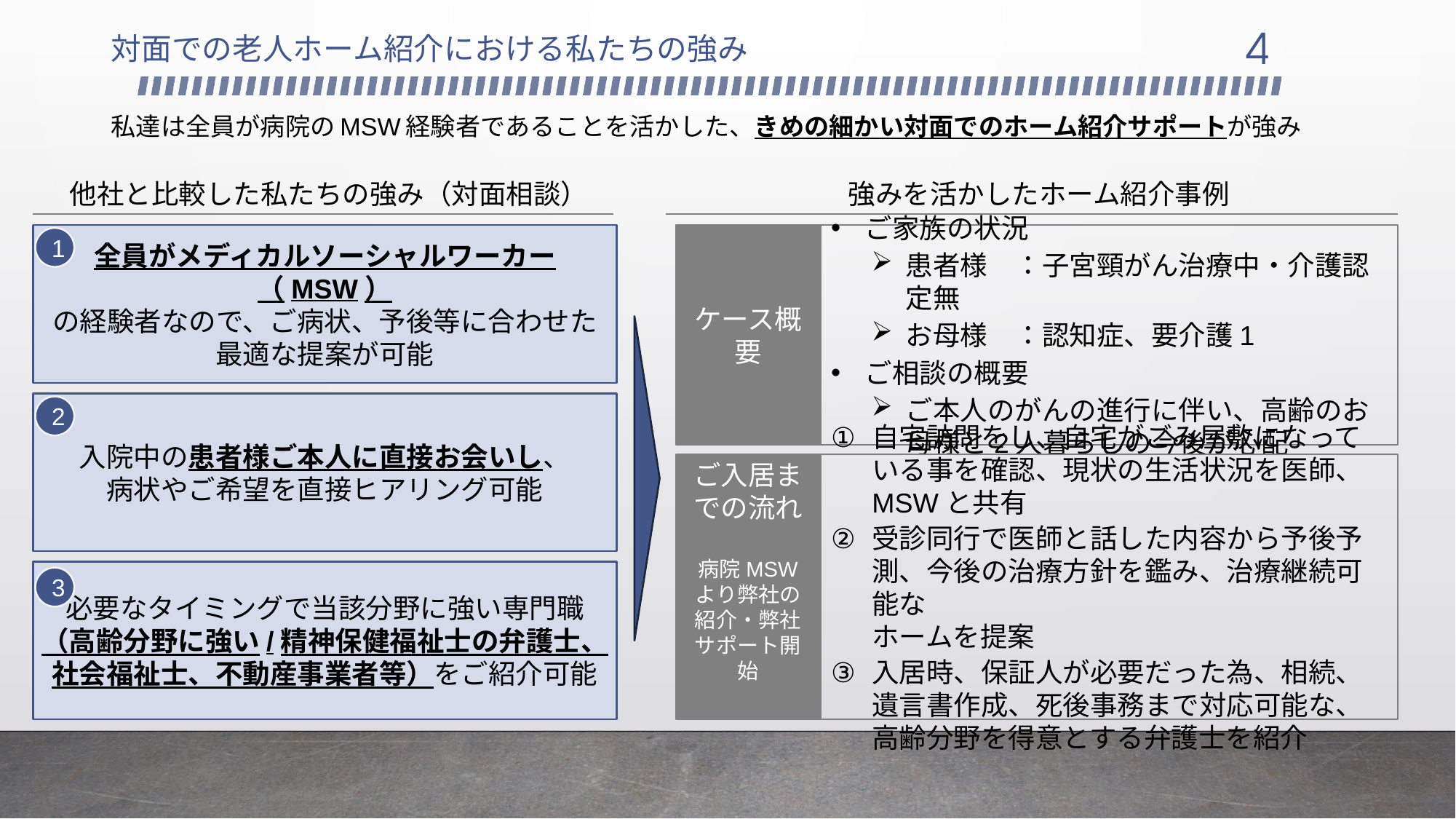

4
対面での老人ホーム紹介における私たちの強み
私達は全員が病院のMSW経験者であることを活かした、きめの細かい対面でのホーム紹介サポートが強み
他社と比較した私たちの強み（対面相談）
強みを活かしたホーム紹介事例
全員がメディカルソーシャルワーカー（MSW）
の経験者なので、ご病状、予後等に合わせた
最適な提案が可能
ケース概要
ご家族の状況
患者様	：子宮頸がん治療中・介護認定無
お母様	：認知症、要介護1
ご相談の概要
ご本人のがんの進行に伴い、高齢のお母様と2人暮らしの今後が心配
1
入院中の患者様ご本人に直接お会いし、
病状やご希望を直接ヒアリング可能
2
ご入居までの流れ

病院MSW
より弊社の
紹介・弊社
サポート開始

自宅訪問をし、自宅がごみ屋敷になっている事を確認、現状の生活状況を医師、MSWと共有
受診同行で医師と話した内容から予後予測、今後の治療方針を鑑み、治療継続可能な
ホームを提案
入居時、保証人が必要だった為、相続、遺言書作成、死後事務まで対応可能な、高齢分野を得意とする弁護士を紹介

必要なタイミングで当該分野に強い専門職
（高齢分野に強い/精神保健福祉士の弁護士、
社会福祉士、不動産事業者等）をご紹介可能
3